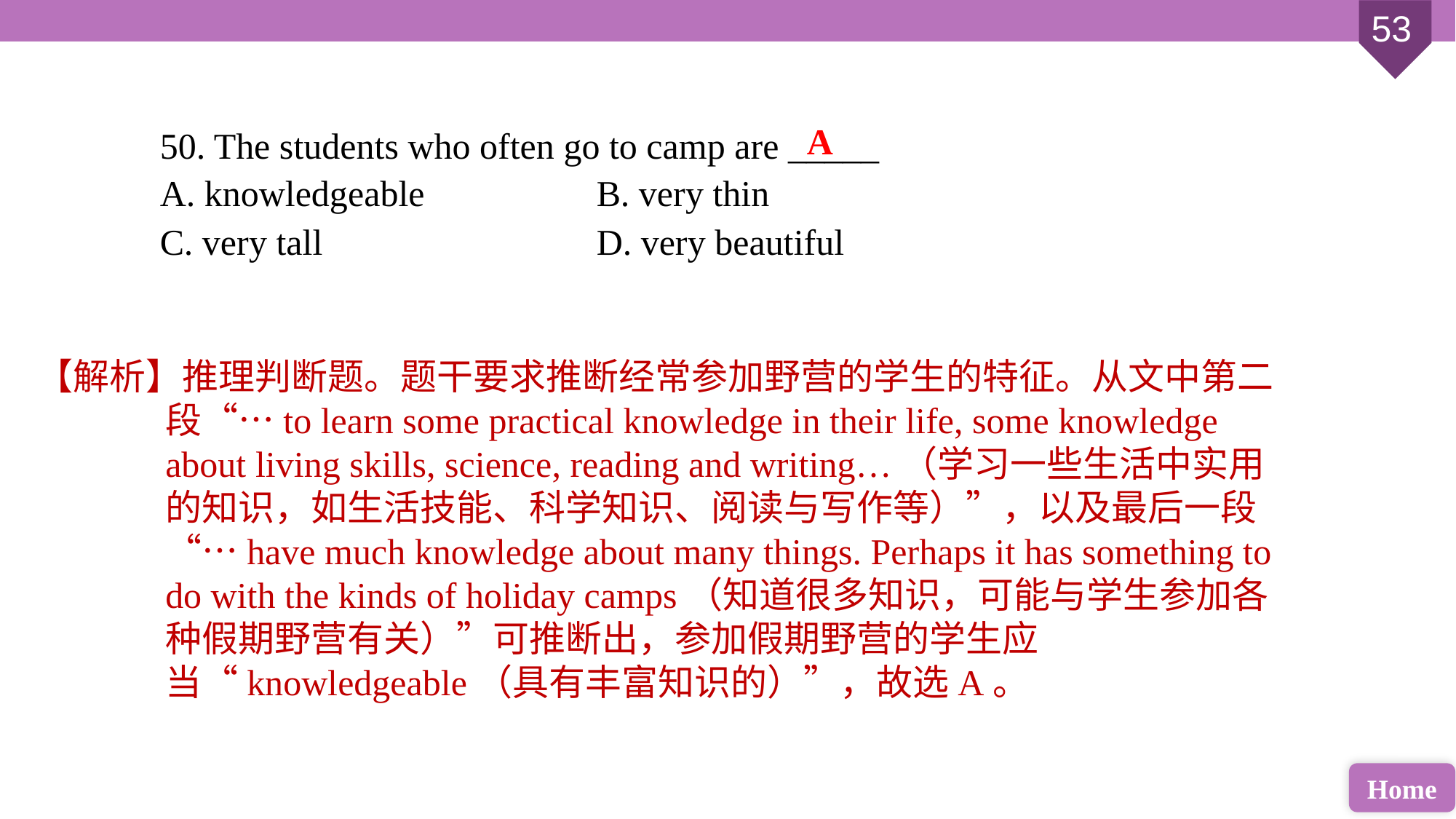

50. The students who often go to camp are _____
A. knowledgeable 		B. very thin
C. very tall 			D. very beautiful
A
【解析】推理判断题。题干要求推断经常参加野营的学生的特征。从文中第二段“…to learn some practical knowledge in their life, some knowledge about living skills, science, reading and writing…（学习一些生活中实用的知识，如生活技能、科学知识、阅读与写作等）”，以及最后一段“…have much knowledge about many things. Perhaps it has something to do with the kinds of holiday camps（知道很多知识，可能与学生参加各种假期野营有关）”可推断出，参加假期野营的学生应当“knowledgeable（具有丰富知识的）”，故选A。